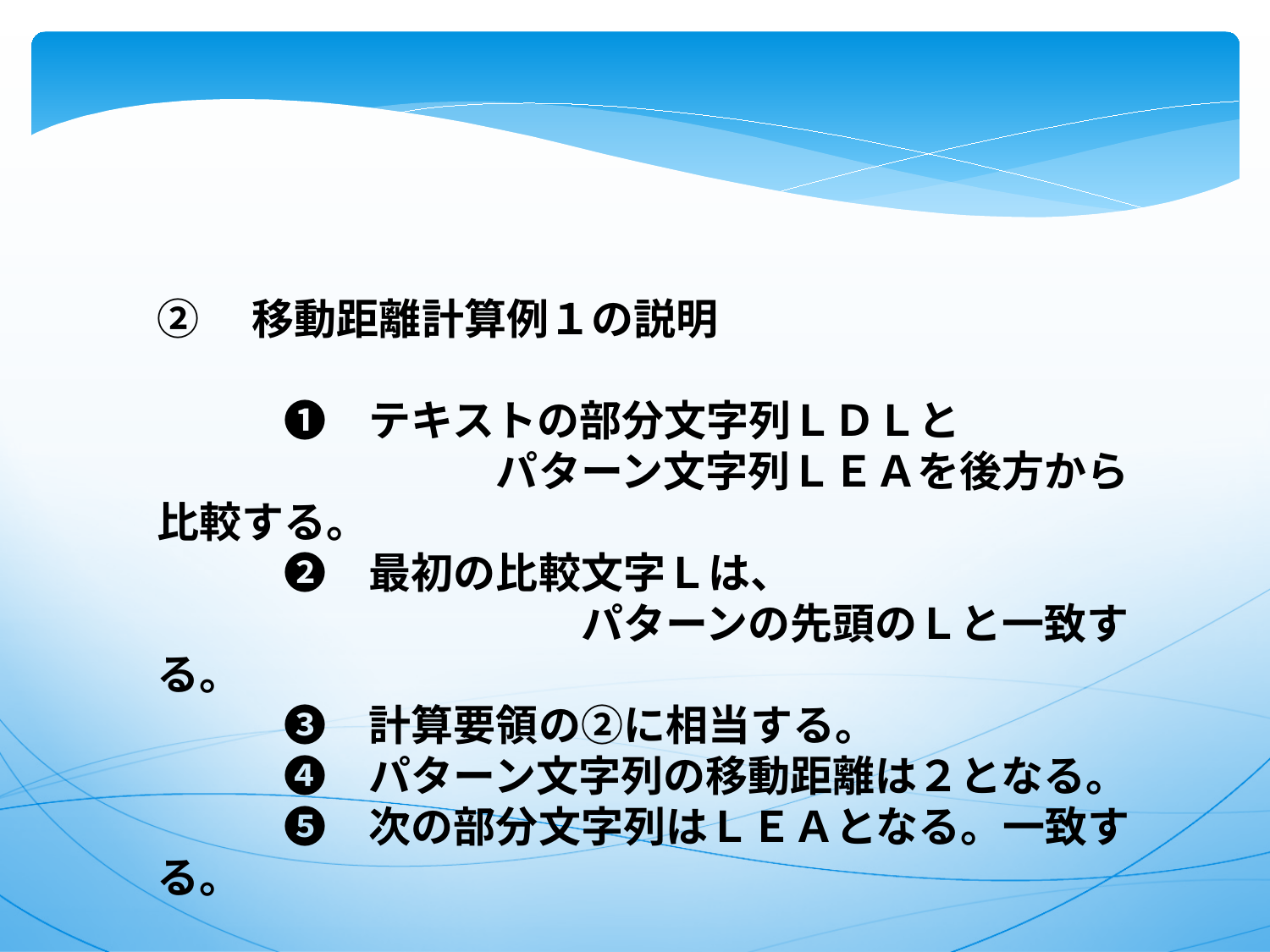

②　移動距離計算例１の説明

　　　❶　テキストの部分文字列ＬＤＬと
　　　　　　　　パターン文字列ＬＥＡを後方から比較する。
　　　❷　最初の比較文字Ｌは、
　　　　　　　　　　パターンの先頭のＬと一致する。
　　　❸　計算要領の②に相当する。
　　　❹　パターン文字列の移動距離は２となる。
　　　❺　次の部分文字列はＬＥＡとなる。一致する。